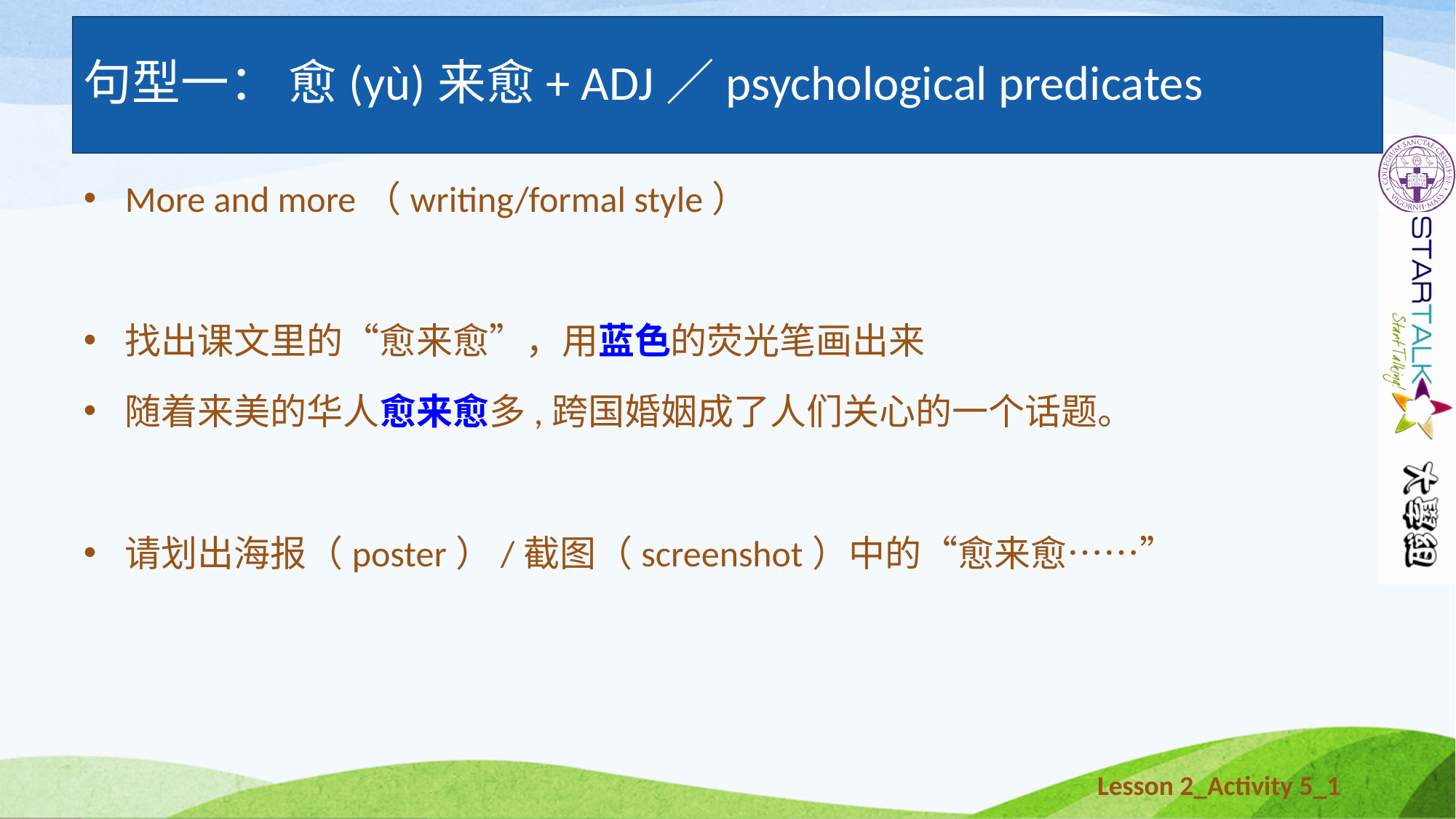

# 句型一： 愈(yù)来愈+ ADJ／psychological predicates
More and more（writing/formal style）

找出课文里的“愈来愈”，用蓝色的荧光笔画出来
随着来美的华人愈来愈多,跨国婚姻成了人们关心的一个话题。

请划出海报（poster）/截图（screenshot）中的“愈来愈……”
Lesson 2_Activity 5_1